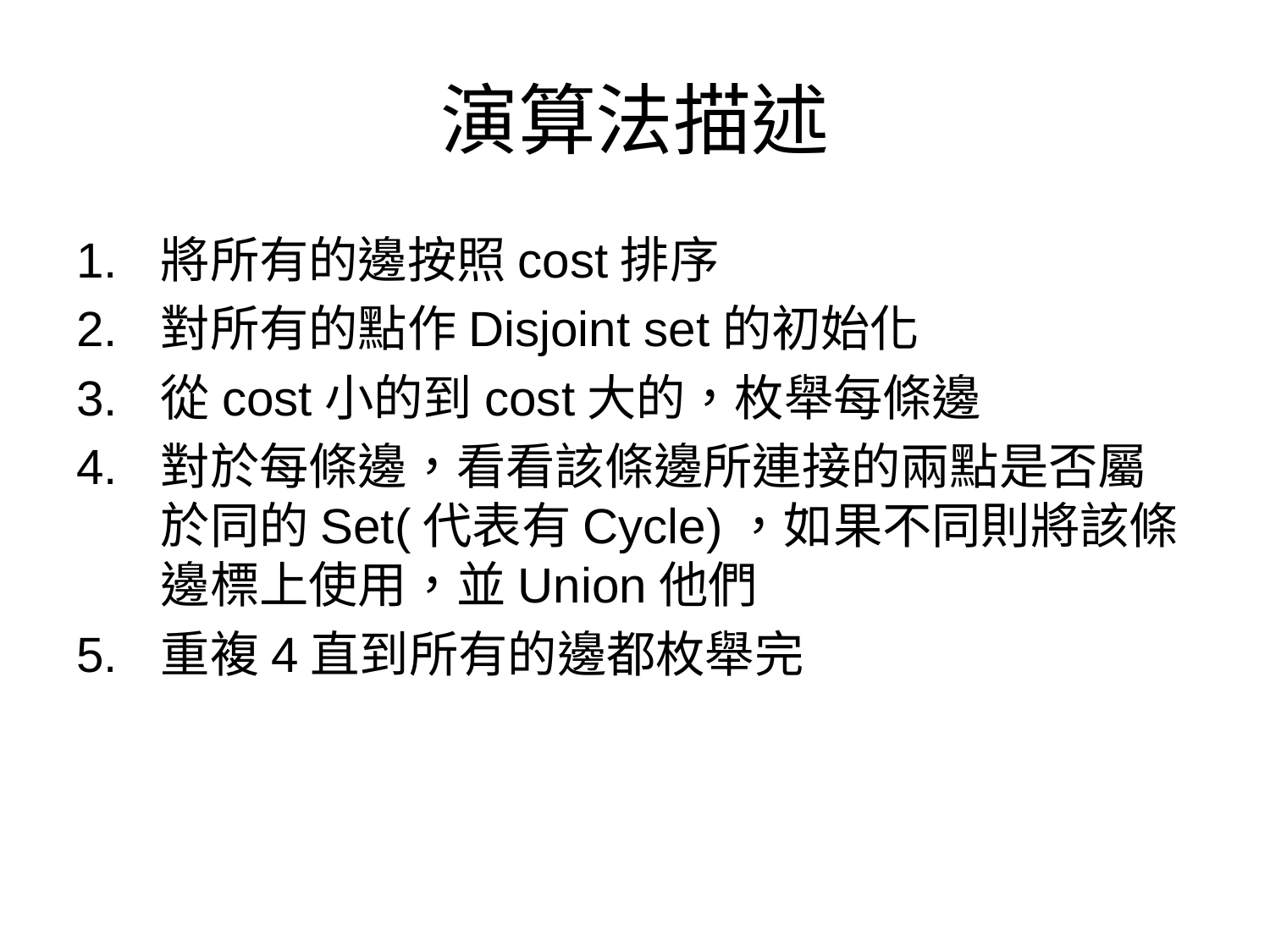

# 演算法描述
將所有的邊按照cost排序
對所有的點作Disjoint set的初始化
從cost小的到cost大的，枚舉每條邊
對於每條邊，看看該條邊所連接的兩點是否屬於同的Set(代表有Cycle)，如果不同則將該條邊標上使用，並Union他們
重複4直到所有的邊都枚舉完